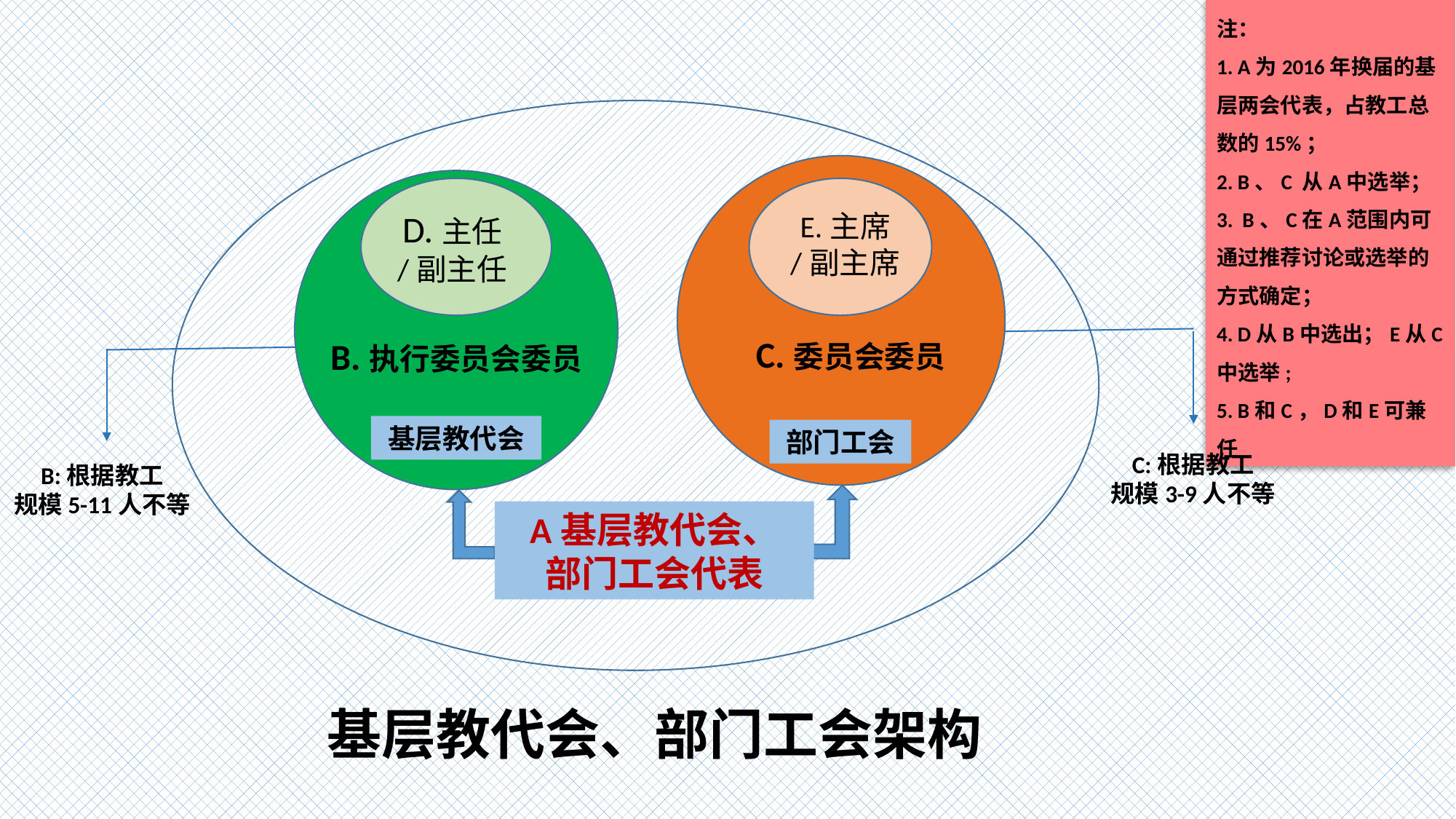

注：
1. A为2016年换届的基层两会代表，占教工总数的15%；
2. B、C 从A中选举；
3.  B、C在A范围内可通过推荐讨论或选举的方式确定；
4. D从B中选出；E从C中选举;
5. B和C，D和E可兼任

D.主任
/副主任
E.主席
/副主席
C.委员会委员
B.执行委员会委员
基层教代会
部门工会
C:根据教工
规模3-9人不等
B:根据教工
规模5-11人不等

A基层教代会、
部门工会代表
基层教代会、部门工会架构